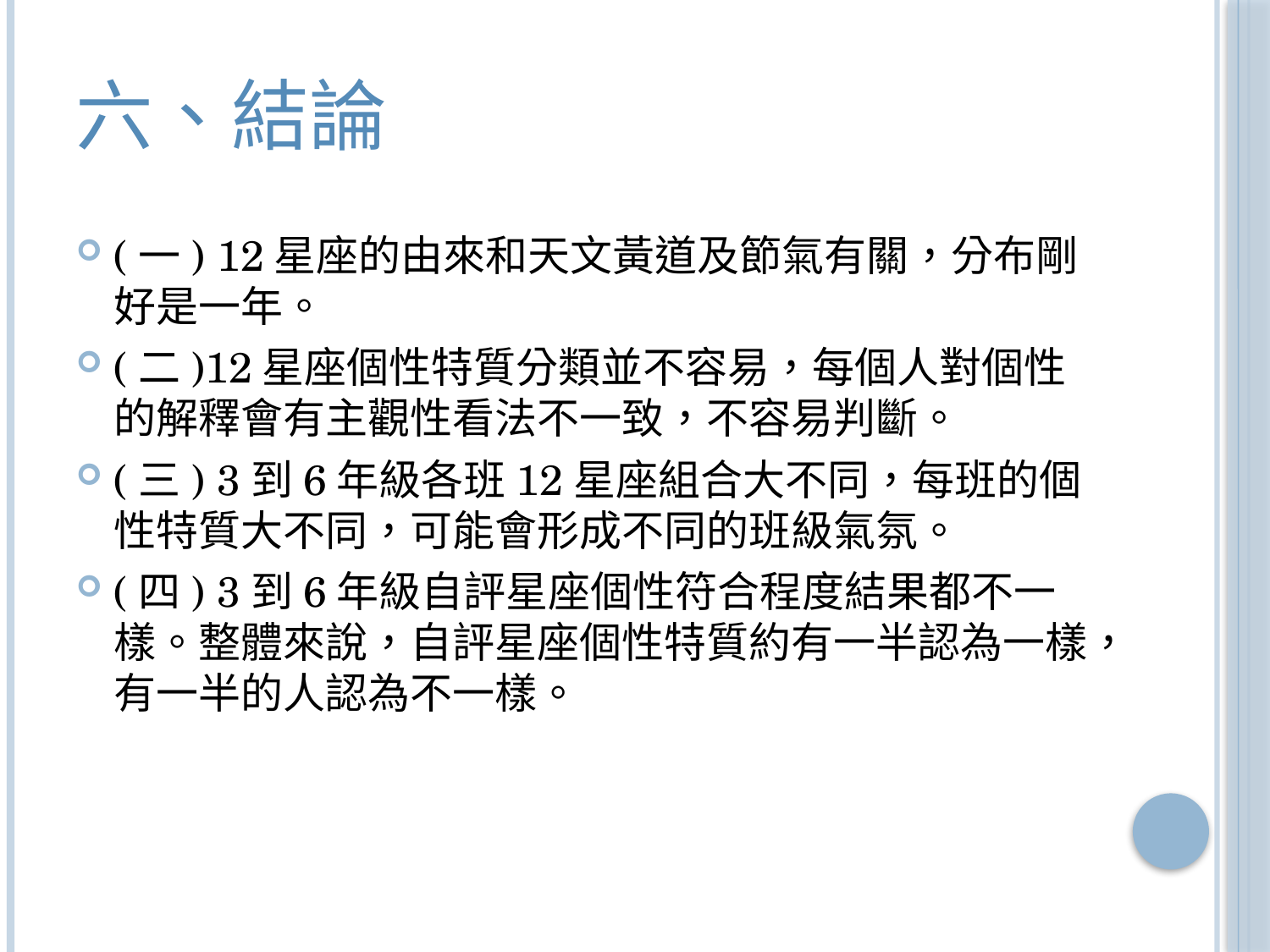

# 六、結論
(一) 12星座的由來和天文黃道及節氣有關，分布剛好是一年。
(二)12星座個性特質分類並不容易，每個人對個性的解釋會有主觀性看法不一致，不容易判斷。
(三) 3到6年級各班12星座組合大不同，每班的個性特質大不同，可能會形成不同的班級氣氛。
(四) 3到6年級自評星座個性符合程度結果都不一樣。整體來說，自評星座個性特質約有一半認為一樣，有一半的人認為不一樣。